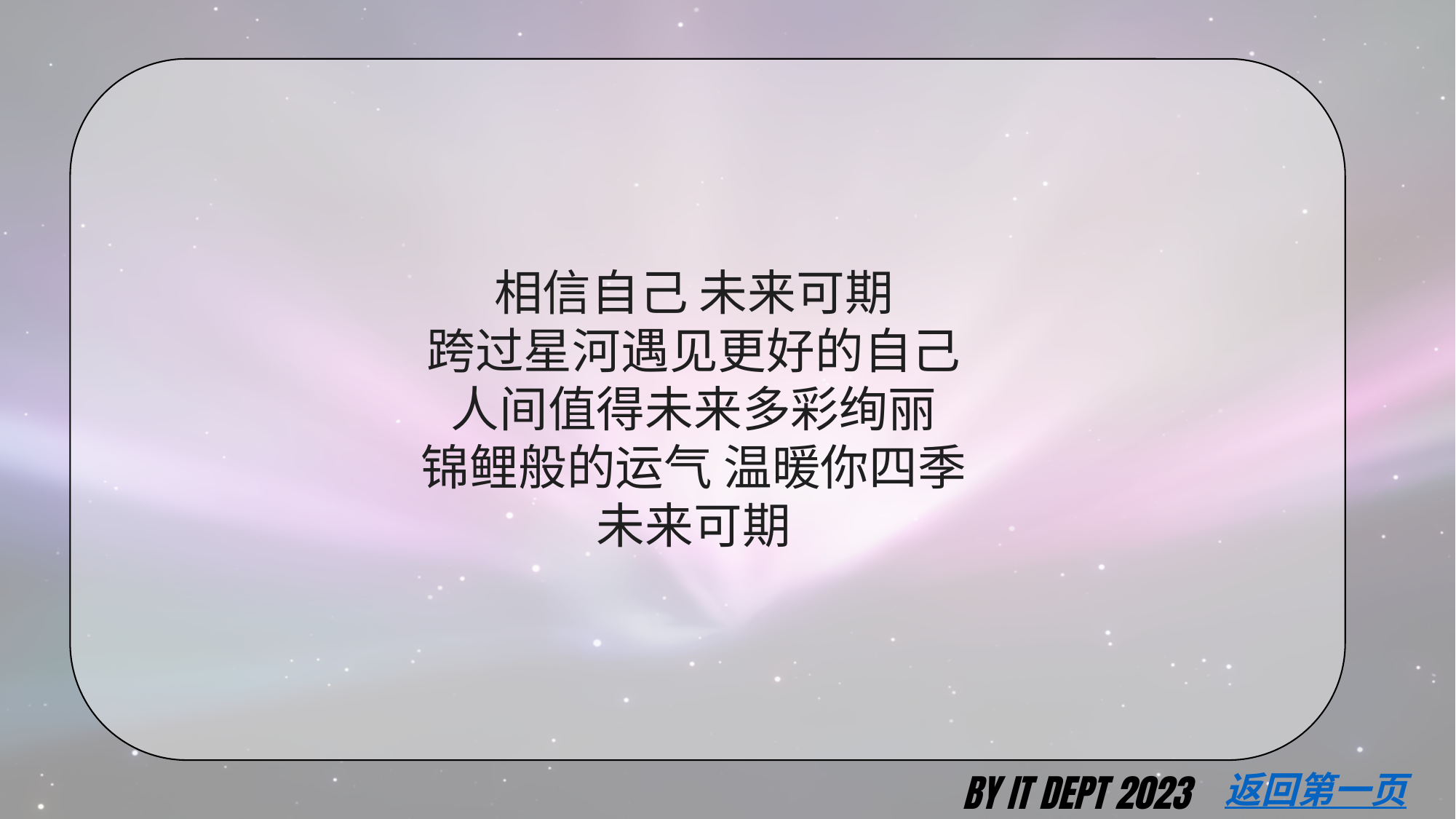

相信自己 未来可期
跨过星河遇见更好的自己
人间值得未来多彩绚丽
锦鲤般的运气 温暖你四季
未来可期
返回第一页
BY IT DEPT 2023